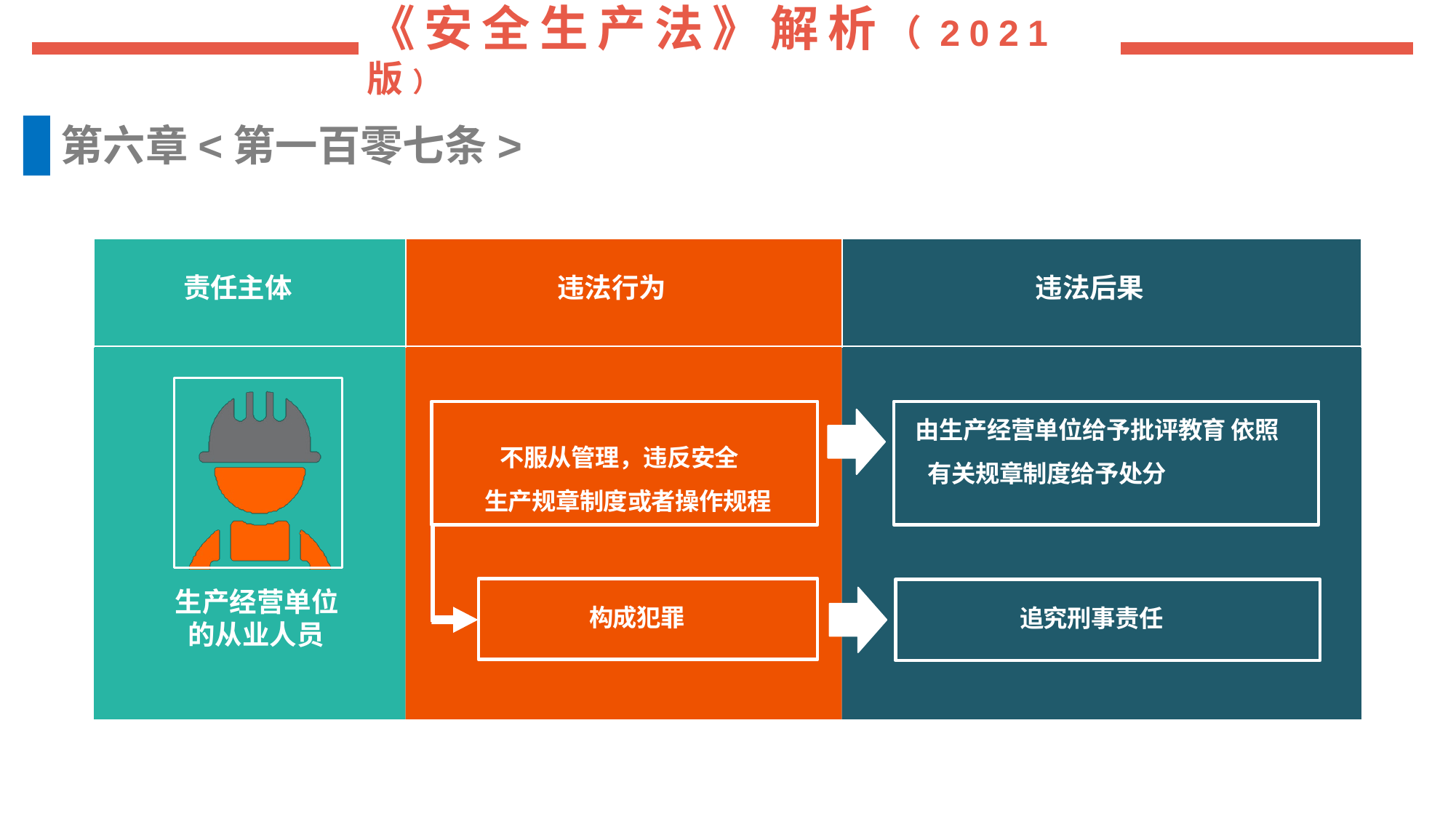

第六章<第一百零七条>

责任主体
违法行为
违法后果

          不服从管理，违反安全
       生产规章制度或者操作规程

生产经营单位
 的从业人员
由生产经营单位给予批评教育 依照有关规章制度给予处分

构成犯罪
追究刑事责任